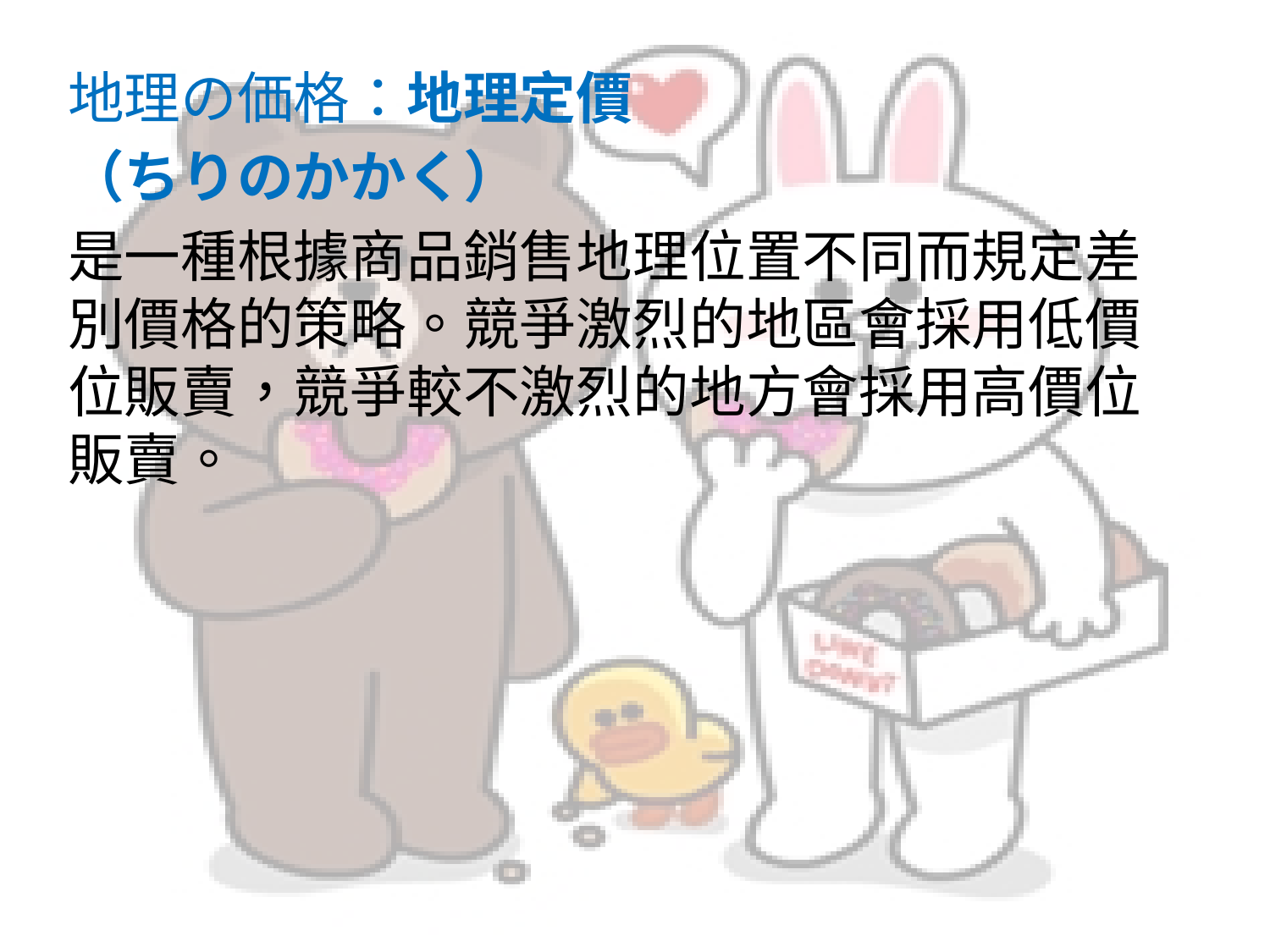

地理の価格：地理定價
（ちりのかかく）
是一種根據商品銷售地理位置不同而規定差別價格的策略。競爭激烈的地區會採用低價位販賣，競爭較不激烈的地方會採用高價位販賣。